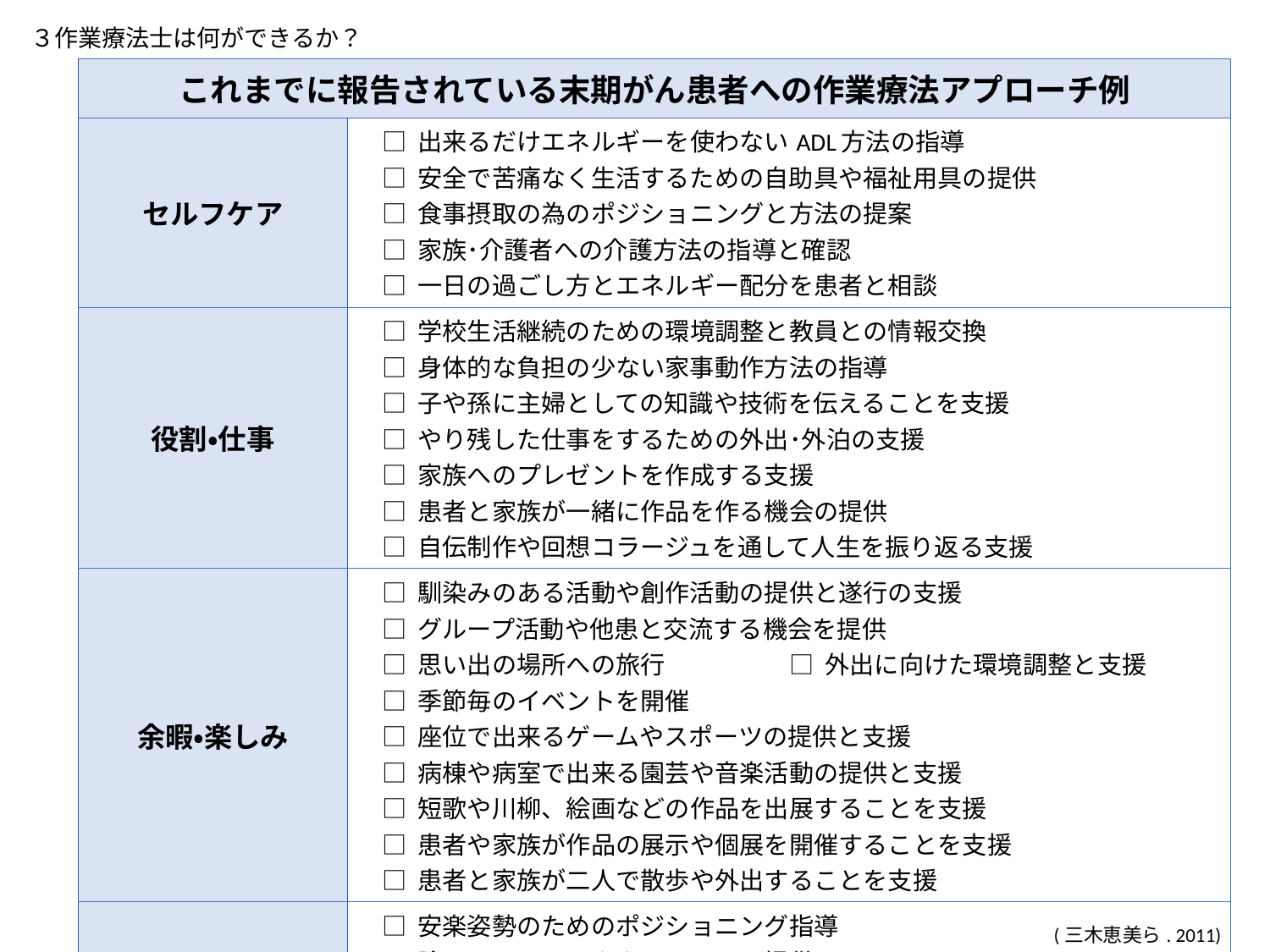

３作業療法士は何ができるか？
| これまでに報告されている末期がん患者への作業療法アプローチ例 |  |
| --- | --- |
| セルフケア | □ 出来るだけエネルギーを使わないADL方法の指導 　□ 安全で苦痛なく生活するための自助具や福祉用具の提供 　□ 食事摂取の為のポジショニングと方法の提案 　□ 家族･介護者への介護方法の指導と確認 　□ 一日の過ごし方とエネルギー配分を患者と相談 |
| 役割・仕事 | □ 学校生活継続のための環境調整と教員との情報交換 　□ 身体的な負担の少ない家事動作方法の指導 　□ 子や孫に主婦としての知識や技術を伝えることを支援 　□ やり残した仕事をするための外出･外泊の支援 　□ 家族へのプレゼントを作成する支援 　□ 患者と家族が一緒に作品を作る機会の提供 　□ 自伝制作や回想コラージュを通して人生を振り返る支援 |
| 余暇・楽しみ | □ 馴染みのある活動や創作活動の提供と遂行の支援 　□ グループ活動や他患と交流する機会を提供 　□ 思い出の場所への旅行　　　　　□ 外出に向けた環境調整と支援 　□ 季節毎のイベントを開催 　□ 座位で出来るゲームやスポーツの提供と支援 　□ 病棟や病室で出来る園芸や音楽活動の提供と支援 　□ 短歌や川柳、絵画などの作品を出展することを支援 　□ 患者や家族が作品の展示や個展を開催することを支援 　□ 患者と家族が二人で散歩や外出することを支援 |
| 休養・休息 | □ 安楽姿勢のためのポジショニング指導 　□ 除圧マットレスやクッションの提供 　□ 疼痛緩和や快刺激のためのマッサージや他動運動 　□ 個室でのリラクゼーション･テクニックの提供と指導 |
(三木恵美ら. 2011)